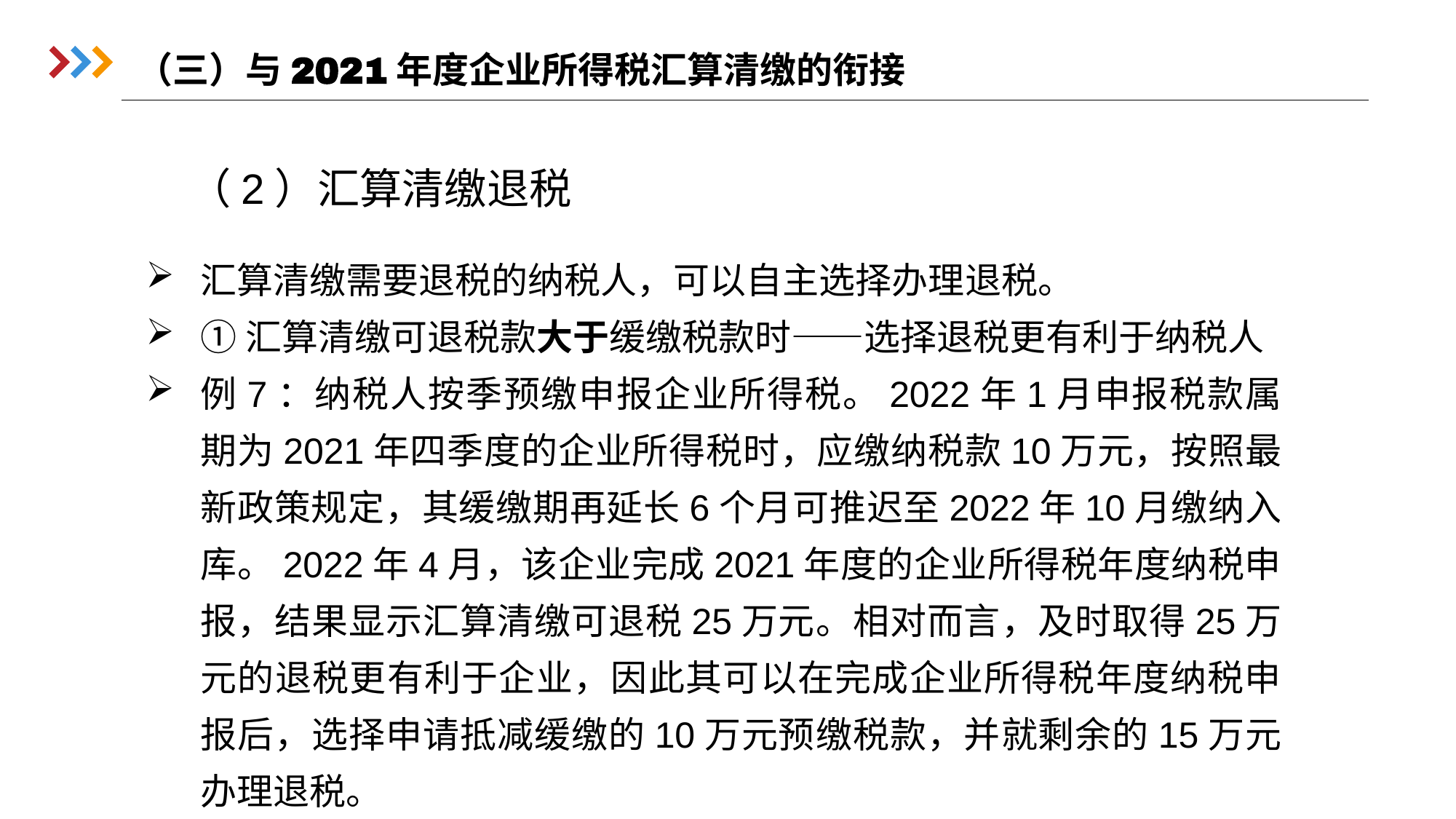

（三）与2021年度企业所得税汇算清缴的衔接

（2）汇算清缴退税
汇算清缴需要退税的纳税人，可以自主选择办理退税。
①汇算清缴可退税款大于缓缴税款时——选择退税更有利于纳税人
例7：纳税人按季预缴申报企业所得税。2022年1月申报税款属期为2021年四季度的企业所得税时，应缴纳税款10万元，按照最新政策规定，其缓缴期再延长6个月可推迟至2022年10月缴纳入库。2022年4月，该企业完成2021年度的企业所得税年度纳税申报，结果显示汇算清缴可退税25万元。相对而言，及时取得25万元的退税更有利于企业，因此其可以在完成企业所得税年度纳税申报后，选择申请抵减缓缴的10万元预缴税款，并就剩余的15万元办理退税。